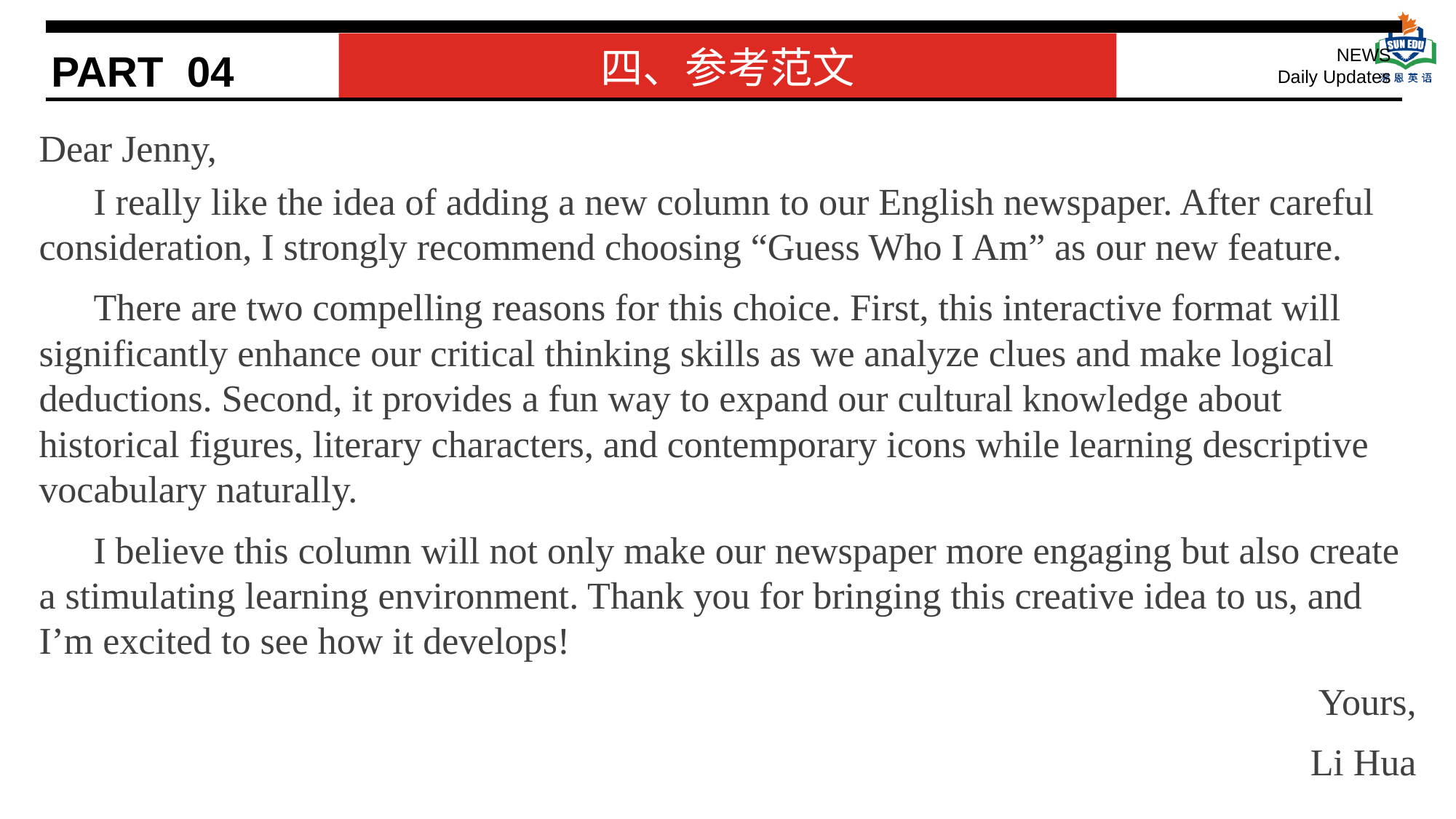

PART  04
四、参考范文
NEWS
Daily Updates
Dear Jenny,
I really like the idea of adding a new column to our English newspaper. After careful consideration, I strongly recommend choosing “Guess Who I Am” as our new feature.
There are two compelling reasons for this choice. First, this interactive format will significantly enhance our critical thinking skills as we analyze clues and make logical deductions. Second, it provides a fun way to expand our cultural knowledge about historical figures, literary characters, and contemporary icons while learning descriptive vocabulary naturally.
I believe this column will not only make our newspaper more engaging but also create a stimulating learning environment. Thank you for bringing this creative idea to us, and I’m excited to see how it develops!
Yours,
Li Hua